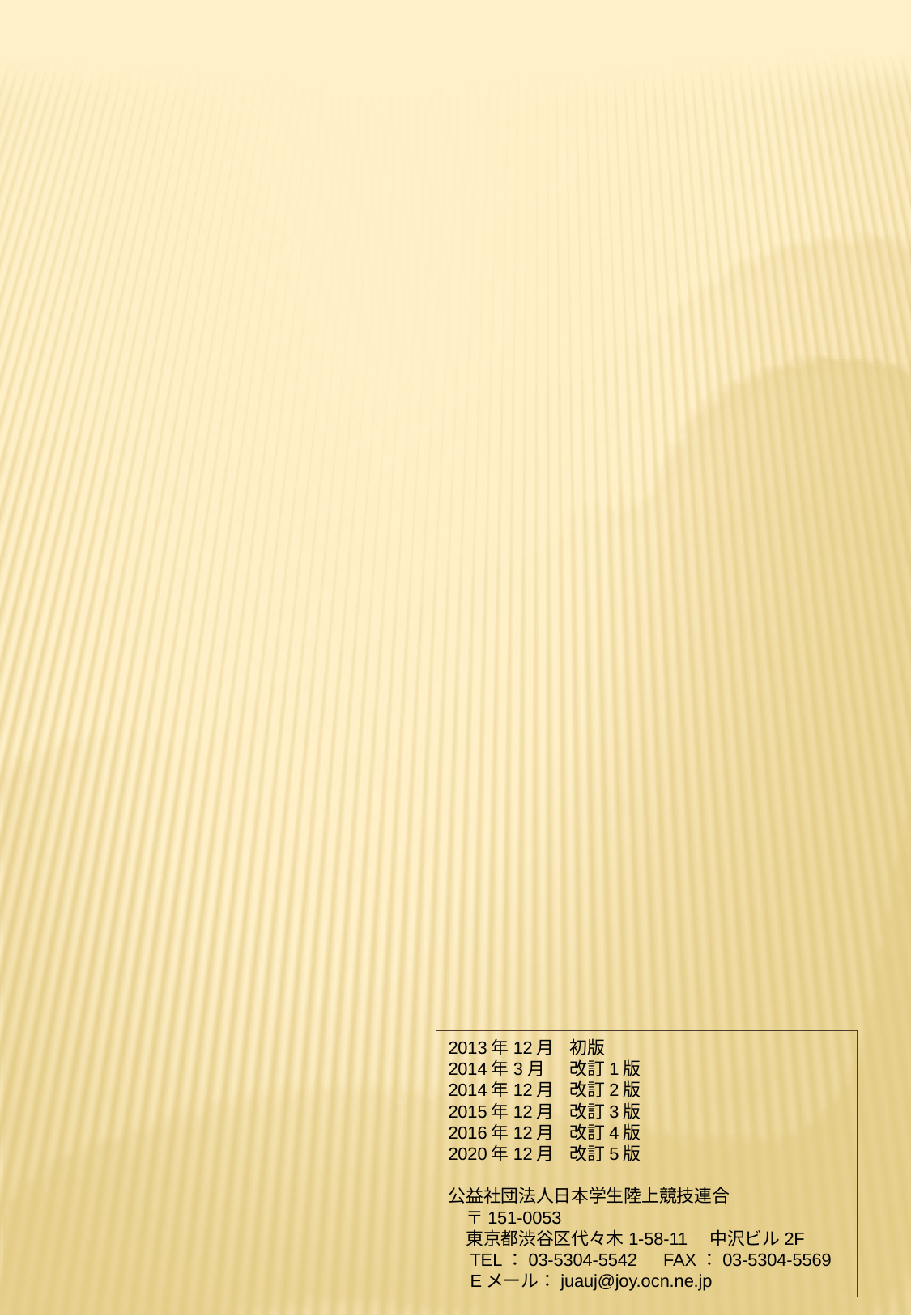

2013年12月	初版
2014年3月	改訂1版
2014年12月	改訂2版
2015年12月	改訂3版
2016年12月	改訂4版
2020年12月	改訂5版

公益社団法人日本学生陸上競技連合
　〒151-0053
　東京都渋谷区代々木1-58-11　中沢ビル2F
　TEL：03-5304-5542　FAX：03-5304-5569
　Eメール：juauj@joy.ocn.ne.jp